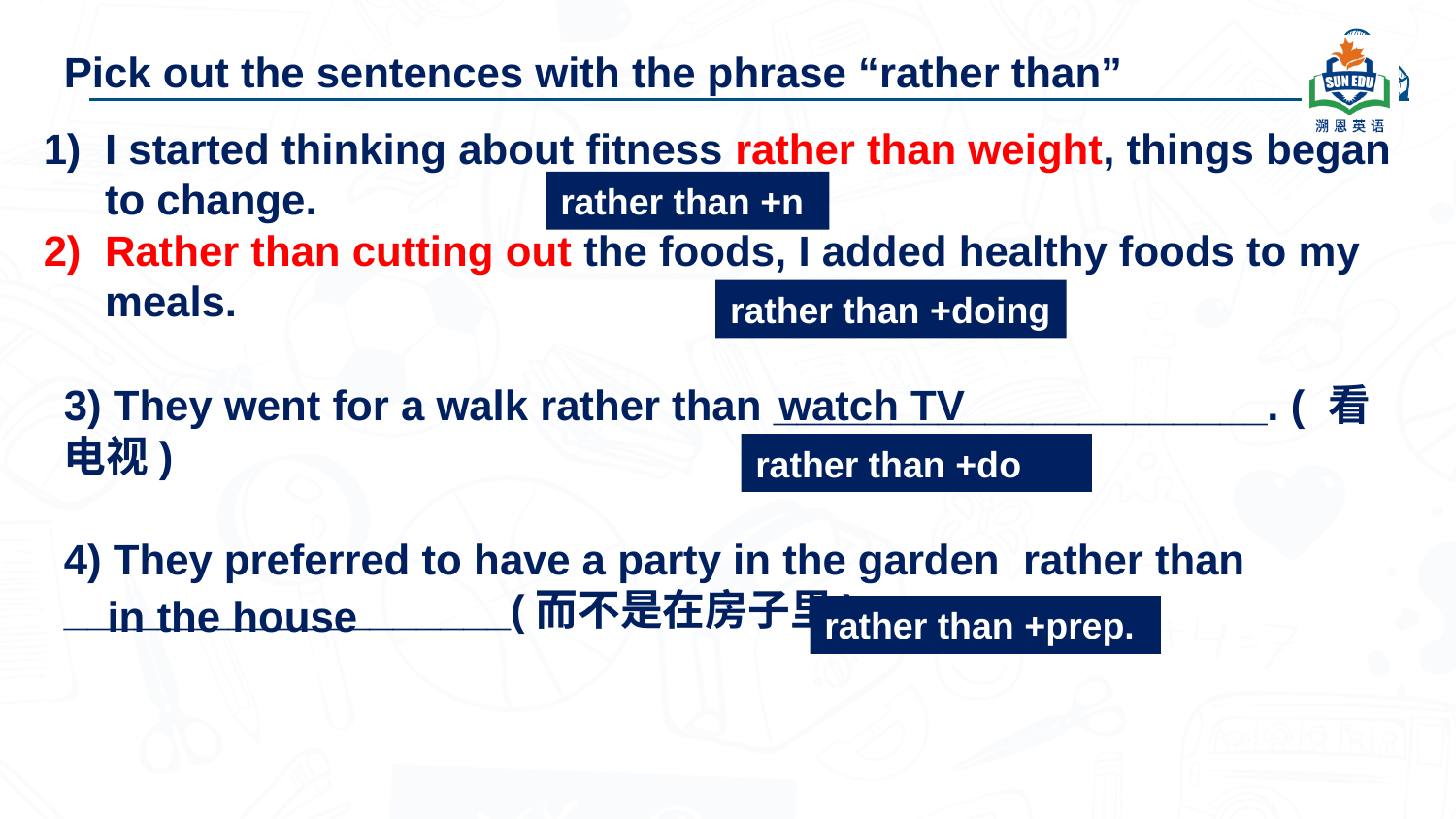

Pick out the sentences with the phrase “rather than”
I started thinking about fitness rather than weight, things began to change.
Rather than cutting out the foods, I added healthy foods to my meals.
rather than +n
rather than +doing
3) They went for a walk rather than _____________________. ( 看电视)
watch TV
rather than +do
4) They preferred to have a party in the garden  rather than ___________________(而不是在房子里)
in the house
rather than +prep.